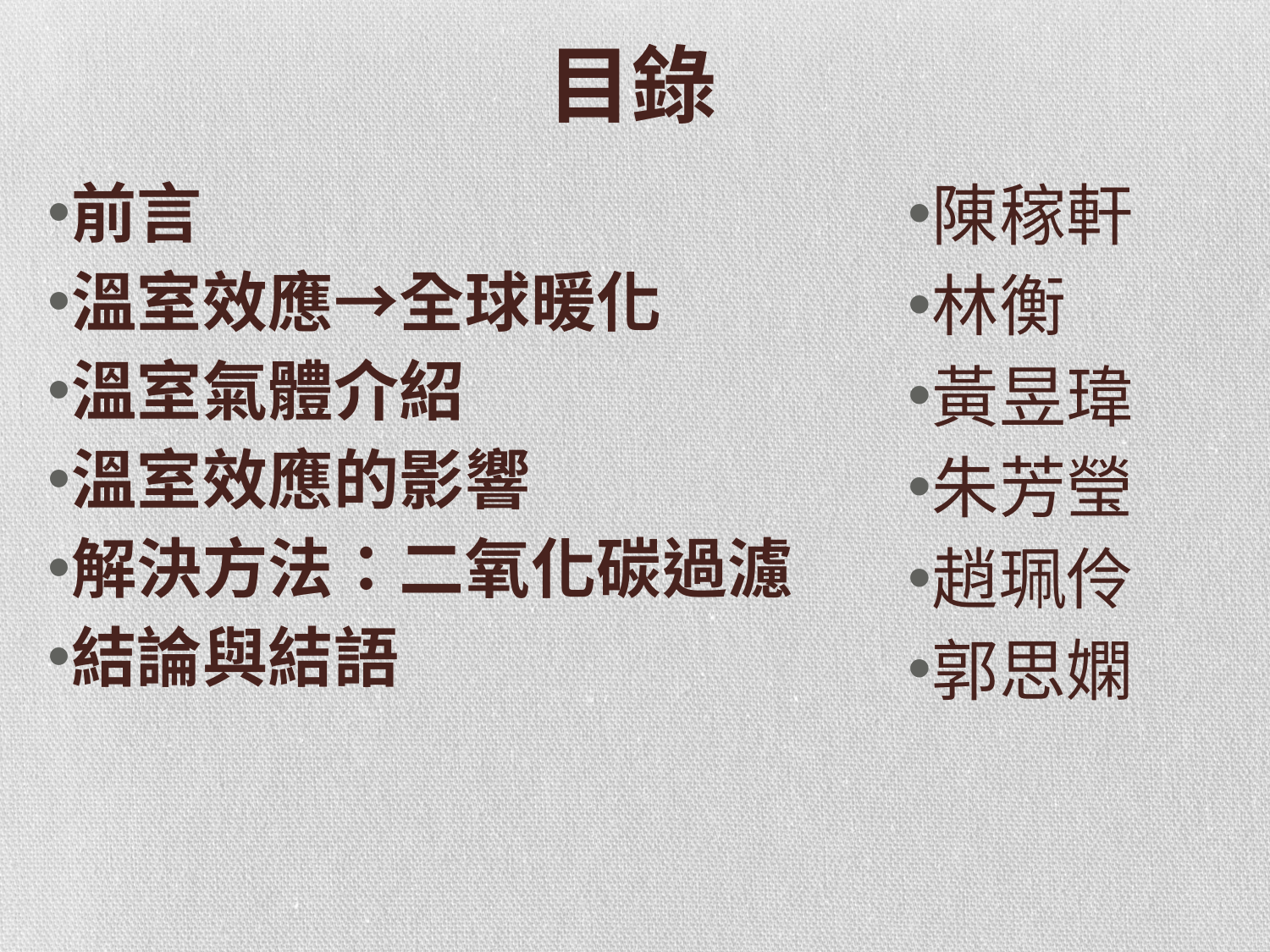

# 目錄
前言
溫室效應→全球暖化
溫室氣體介紹
溫室效應的影響
解決方法：二氧化碳過濾
結論與結語
陳稼軒
林衡
黃昱瑋
朱芳瑩
趙珮伶
郭思嫻